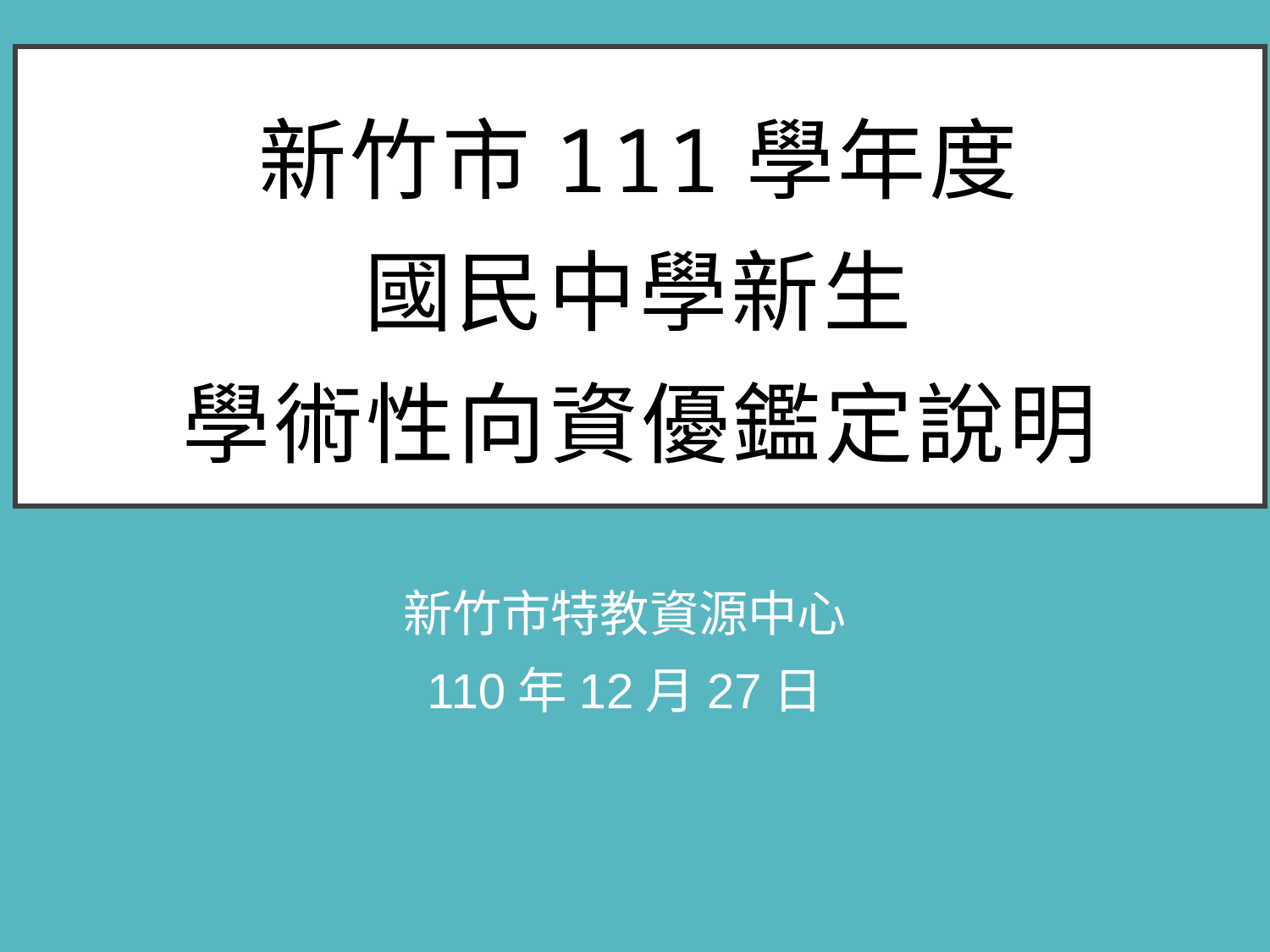

# 新竹市111學年度 國民中學新生 學術性向資優鑑定說明

新竹市特教資源中心
110年12月27日